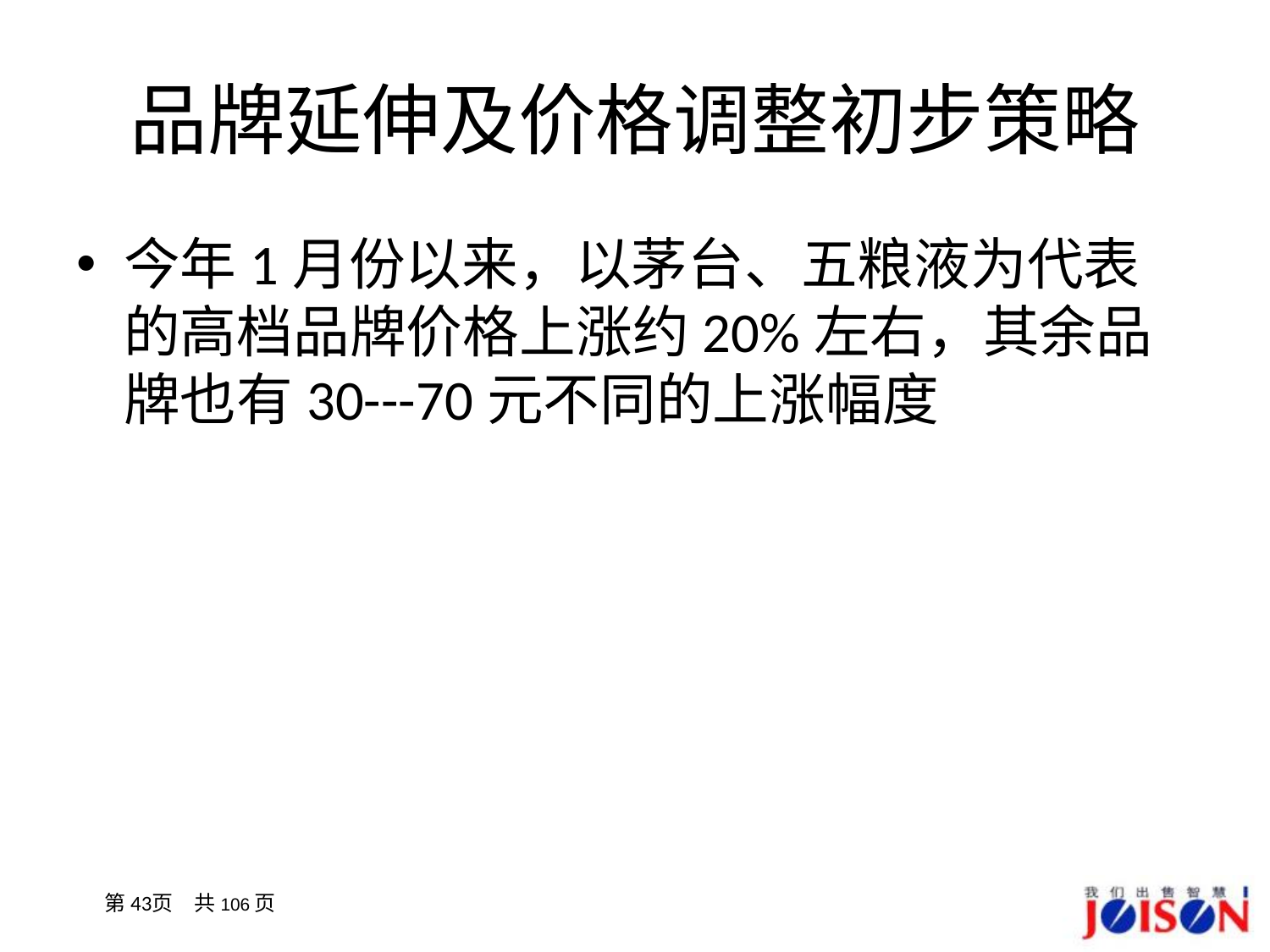

# 品牌延伸及价格调整初步策略
今年1月份以来，以茅台、五粮液为代表的高档品牌价格上涨约20%左右，其余品牌也有30---70元不同的上涨幅度